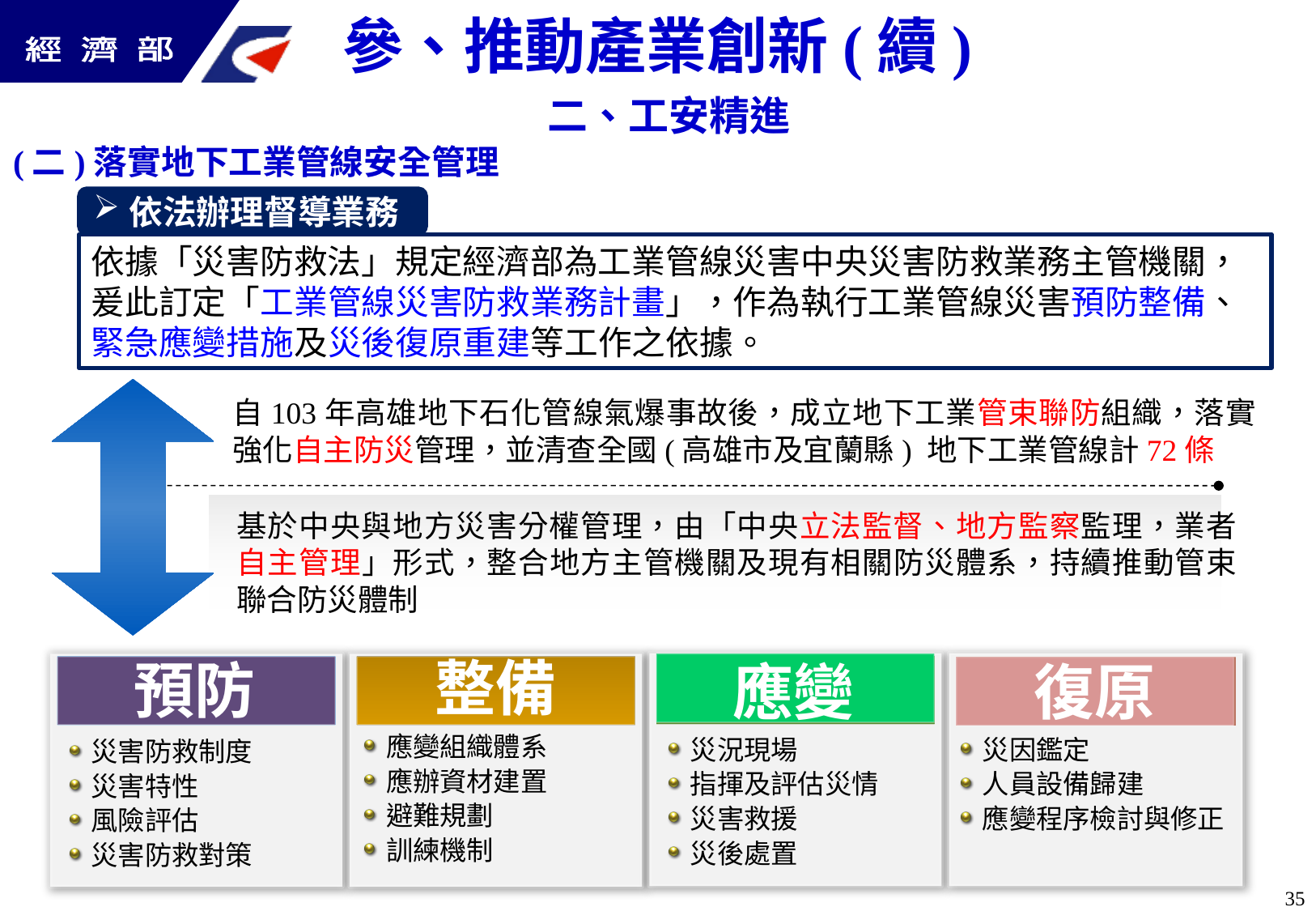

參、推動產業創新(續)
二、工安精進
(二)落實地下工業管線安全管理
依法辦理督導業務
依據「災害防救法」規定經濟部為工業管線災害中央災害防救業務主管機關，爰此訂定「工業管線災害防救業務計畫」，作為執行工業管線災害預防整備、緊急應變措施及災後復原重建等工作之依據。

自103年高雄地下石化管線氣爆事故後，成立地下工業管束聯防組織，落實強化自主防災管理，並清查全國(高雄市及宜蘭縣) 地下工業管線計72條

基於中央與地方災害分權管理，由「中央立法監督、地方監察監理，業者自主管理」形式，整合地方主管機關及現有相關防災體系，持續推動管束聯合防災體制

應變

災況現場
指揮及評估災情
災害救援
災後處置

復原

災因鑑定
人員設備歸建
應變程序檢討與修正

預防

災害防救制度
災害特性
風險評估
災害防救對策

整備

應變組織體系
應辦資材建置
避難規劃
訓練機制